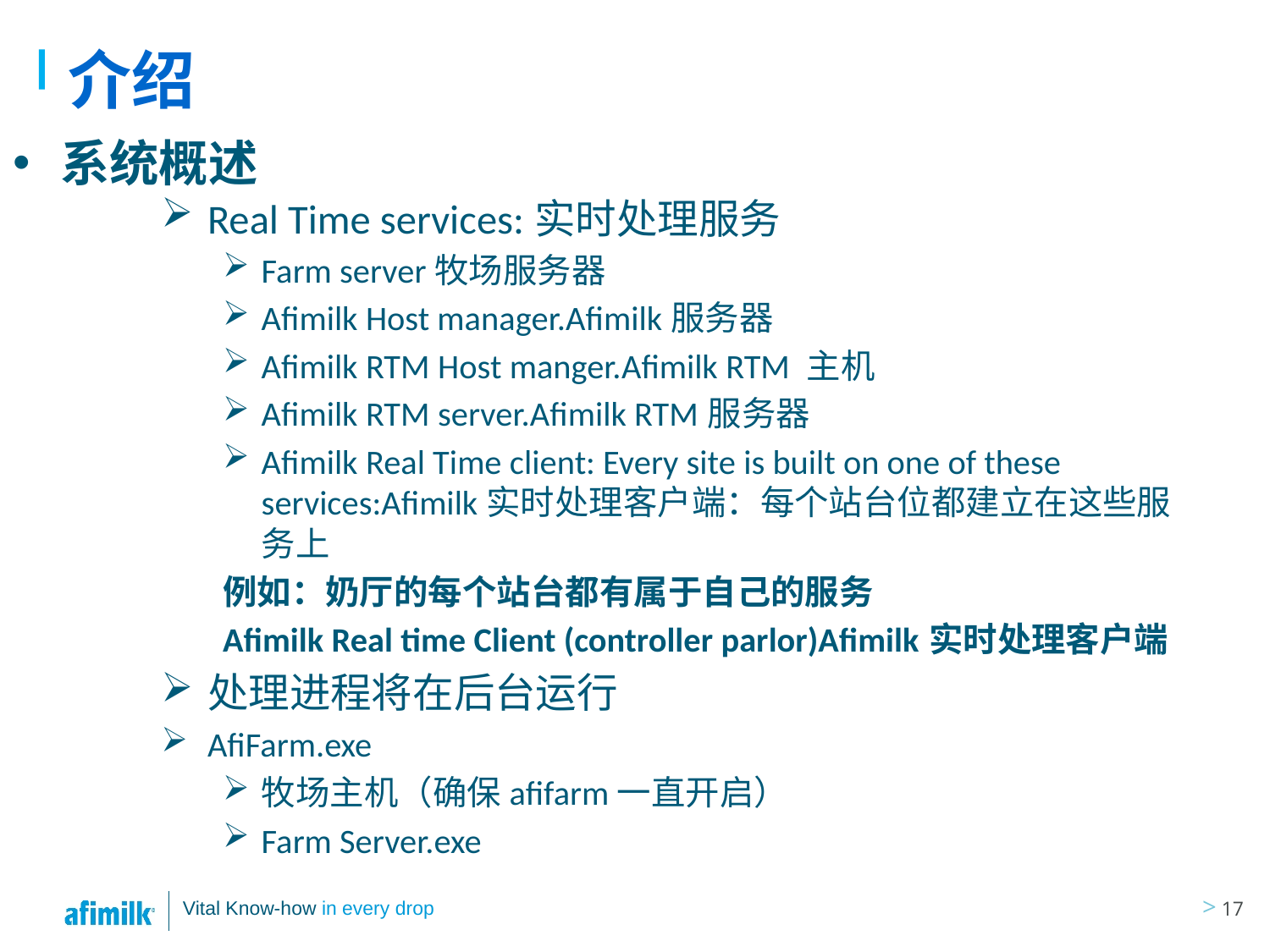

# 介绍
系统概述
Real Time services:实时处理服务
Farm server牧场服务器
Afimilk Host manager.Afimilk服务器
Afimilk RTM Host manger.Afimilk RTM 主机
Afimilk RTM server.Afimilk RTM服务器
Afimilk Real Time client: Every site is built on one of these services:Afimilk实时处理客户端：每个站台位都建立在这些服务上
例如：奶厅的每个站台都有属于自己的服务
Afimilk Real time Client (controller parlor)Afimilk实时处理客户端
处理进程将在后台运行
AfiFarm.exe
牧场主机（确保afifarm一直开启）
Farm Server.exe